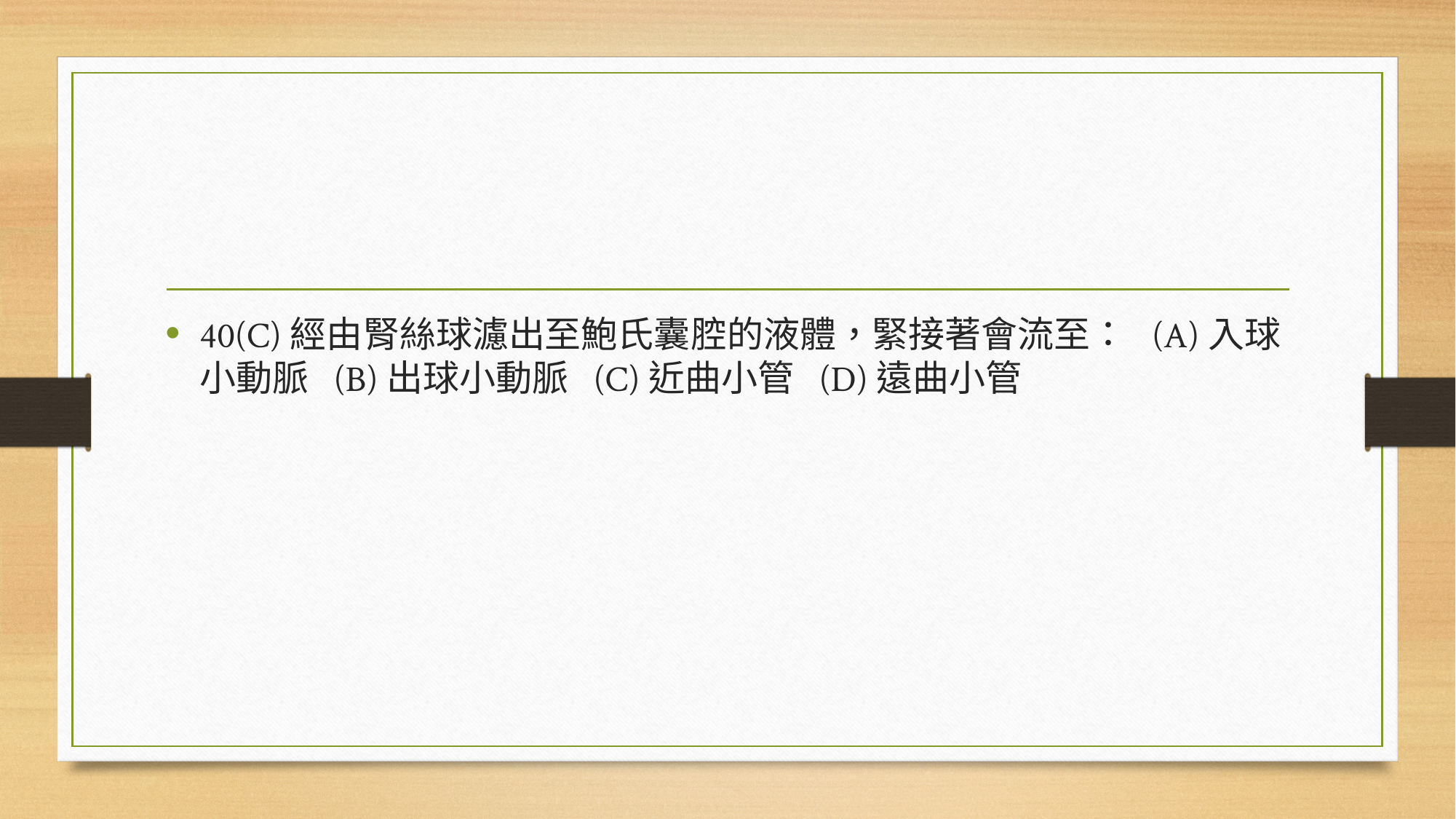

#
40(C)經由腎絲球濾出至鮑氏囊腔的液體，緊接著會流至：  (A)入球小動脈  (B)出球小動脈  (C)近曲小管  (D)遠曲小管